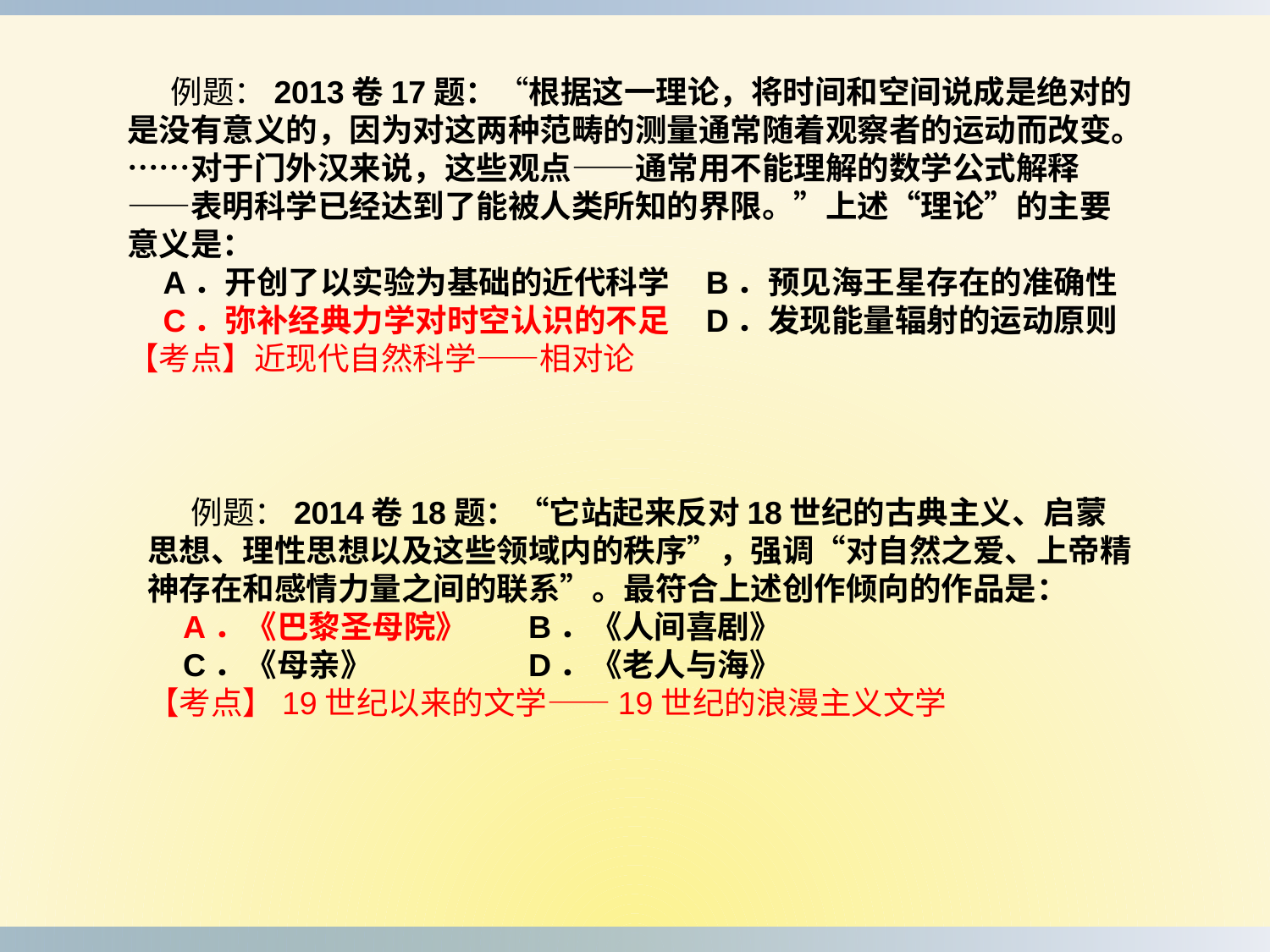

例题：2013卷17题：“根据这一理论，将时间和空间说成是绝对的是没有意义的，因为对这两种范畴的测量通常随着观察者的运动而改变。……对于门外汉来说，这些观点——通常用不能理解的数学公式解释——表明科学已经达到了能被人类所知的界限。”上述“理论”的主要意义是：
    A．开创了以实验为基础的近代科学    B．预见海王星存在的准确性
    C．弥补经典力学对时空认识的不足    D．发现能量辐射的运动原则
【考点】近现代自然科学——相对论

     例题：2014卷18题：“它站起来反对18世纪的古典主义、启蒙思想、理性思想以及这些领域内的秩序”，强调“对自然之爱、上帝精神存在和感情力量之间的联系”。最符合上述创作倾向的作品是：
    A．《巴黎圣母院》 	B．《人间喜剧》
    C．《母亲》        	D．《老人与海》
【考点】19世纪以来的文学——19世纪的浪漫主义文学